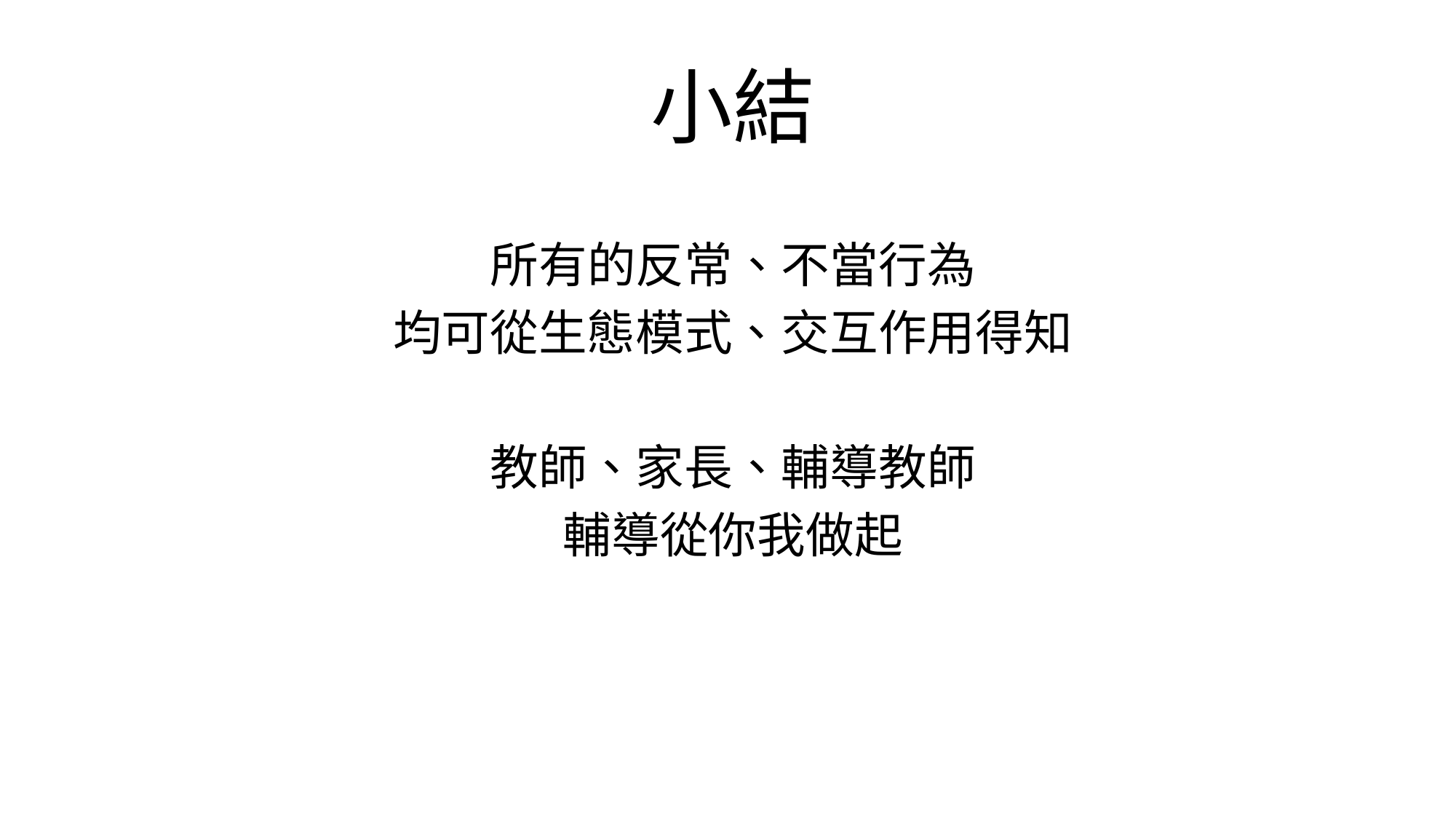

小結
所有的反常、不當行為
均可從生態模式、交互作用得知

教師、家長、輔導教師
輔導從你我做起